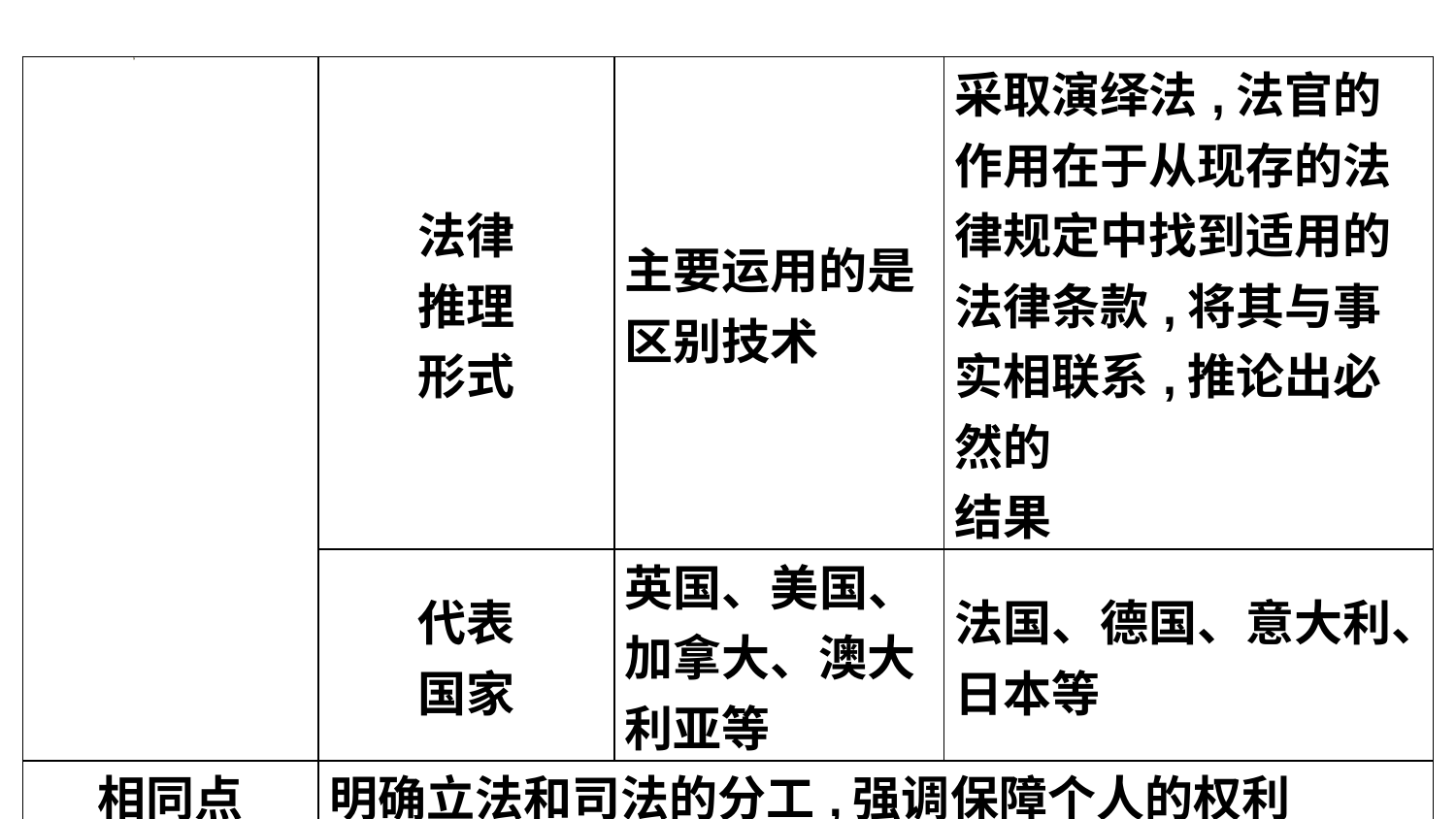

|  | 法律 推理 形式 | 主要运用的是区别技术 | 采取演绎法,法官的作用在于从现存的法律规定中找到适用的法律条款,将其与事实相联系,推论出必然的 结果 |
| --- | --- | --- | --- |
|  | 代表 国家 | 英国、美国、加拿大、澳大利亚等 | 法国、德国、意大利、日本等 |
| 相同点 | 明确立法和司法的分工,强调保障个人的权利 |  |  |